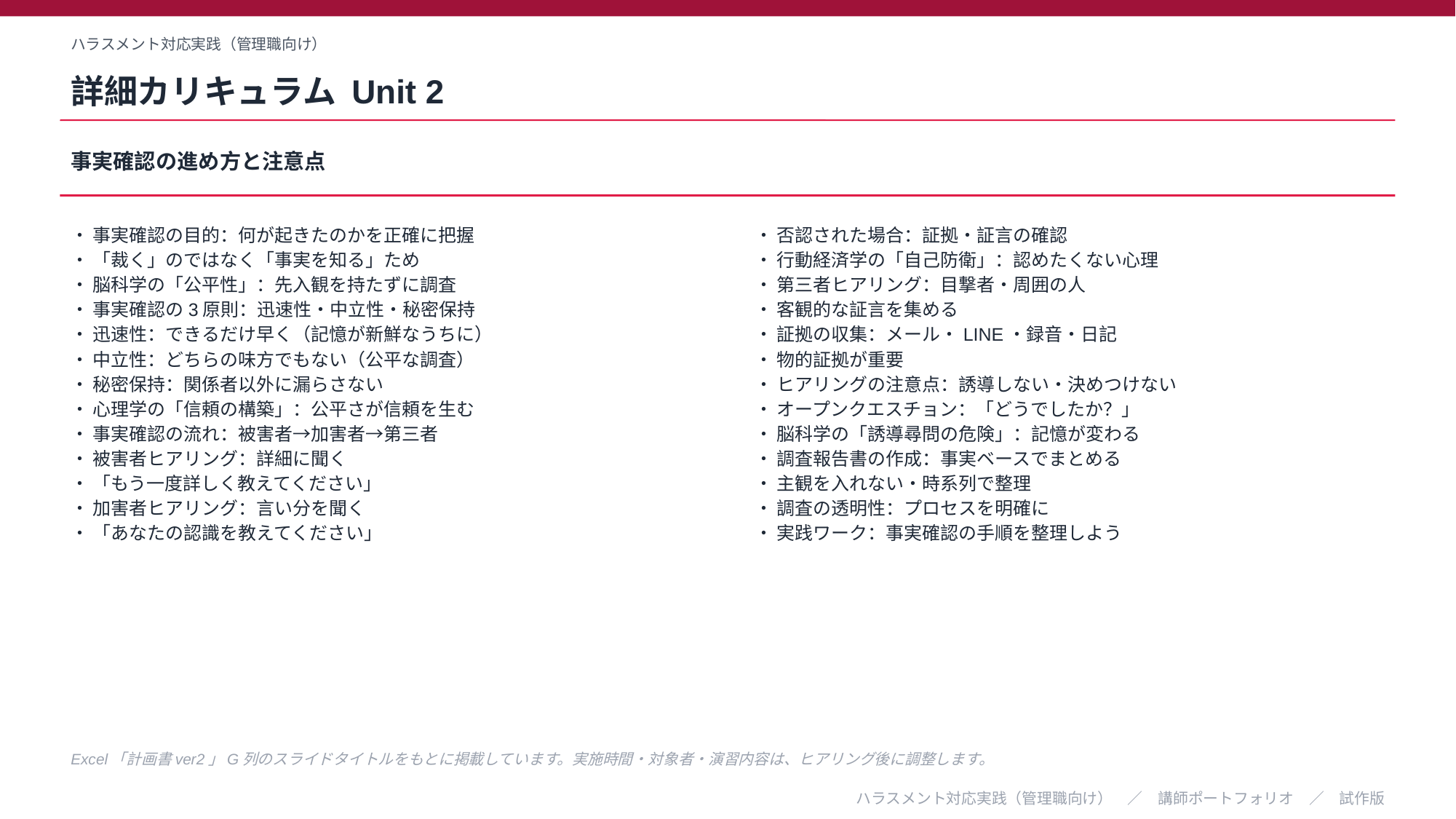

ハラスメント対応実践（管理職向け）
詳細カリキュラム Unit 2

事実確認の進め方と注意点

・ 事実確認の目的：何が起きたのかを正確に把握
・ 「裁く」のではなく「事実を知る」ため
・ 脳科学の「公平性」：先入観を持たずに調査
・ 事実確認の3原則：迅速性・中立性・秘密保持
・ 迅速性：できるだけ早く（記憶が新鮮なうちに）
・ 中立性：どちらの味方でもない（公平な調査）
・ 秘密保持：関係者以外に漏らさない
・ 心理学の「信頼の構築」：公平さが信頼を生む
・ 事実確認の流れ：被害者→加害者→第三者
・ 被害者ヒアリング：詳細に聞く
・ 「もう一度詳しく教えてください」
・ 加害者ヒアリング：言い分を聞く
・ 「あなたの認識を教えてください」
・ 否認された場合：証拠・証言の確認
・ 行動経済学の「自己防衛」：認めたくない心理
・ 第三者ヒアリング：目撃者・周囲の人
・ 客観的な証言を集める
・ 証拠の収集：メール・LINE・録音・日記
・ 物的証拠が重要
・ ヒアリングの注意点：誘導しない・決めつけない
・ オープンクエスチョン：「どうでしたか？」
・ 脳科学の「誘導尋問の危険」：記憶が変わる
・ 調査報告書の作成：事実ベースでまとめる
・ 主観を入れない・時系列で整理
・ 調査の透明性：プロセスを明確に
・ 実践ワーク：事実確認の手順を整理しよう
Excel「計画書ver2」G列のスライドタイトルをもとに掲載しています。実施時間・対象者・演習内容は、ヒアリング後に調整します。
ハラスメント対応実践（管理職向け）　／　講師ポートフォリオ　／　試作版